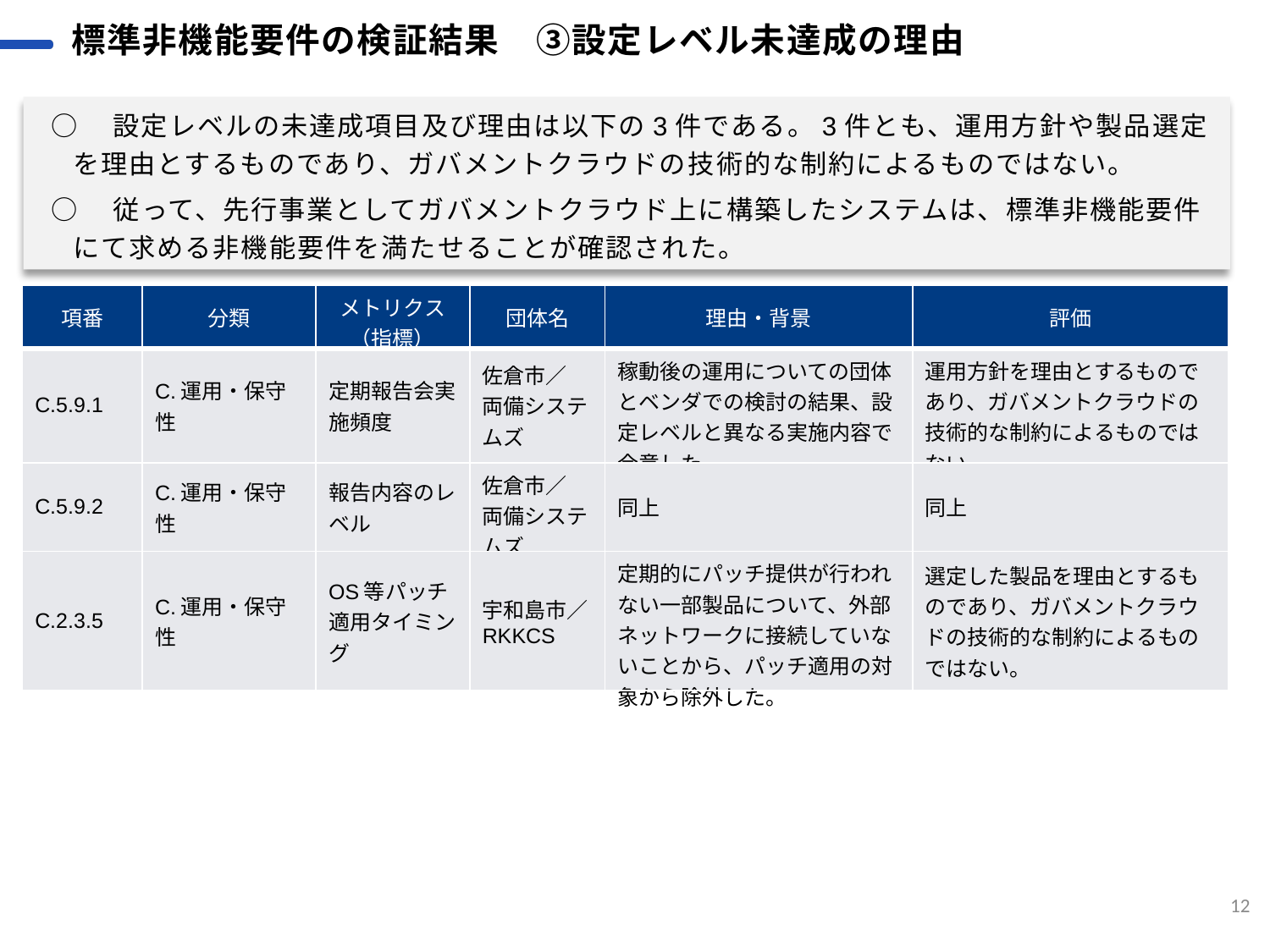

標準非機能要件の検証結果　③設定レベル未達成の理由
  ○　設定レベルの未達成項目及び理由は以下の3件である。3件とも、運用方針や製品選定を理由とするものであり、ガバメントクラウドの技術的な制約によるものではない。
  ○　従って、先行事業としてガバメントクラウド上に構築したシステムは、標準非機能要件にて求める非機能要件を満たせることが確認された。
| 項番 | 分類 | メトリクス （指標） | 団体名 | 理由・背景 | 評価 |
| --- | --- | --- | --- | --- | --- |
| C.5.9.1 | C.運用・保守性 | 定期報告会実施頻度 | 佐倉市／ 両備システムズ | 稼動後の運用についての団体とベンダでの検討の結果、設定レベルと異なる実施内容で合意した。 | 運用方針を理由とするものであり、ガバメントクラウドの技術的な制約によるものではない。 |
| C.5.9.2 | C.運用・保守性 | 報告内容のレベル | 佐倉市／ 両備システムズ | 同上 | 同上 |
| C.2.3.5 | C.運用・保守性 | OS等パッチ適用タイミング | 宇和島市／ RKKCS | 定期的にパッチ提供が行われない一部製品について、外部ネットワークに接続していないことから、パッチ適用の対象から除外した。 | 選定した製品を理由とするものであり、ガバメントクラウドの技術的な制約によるものではない。 |
12